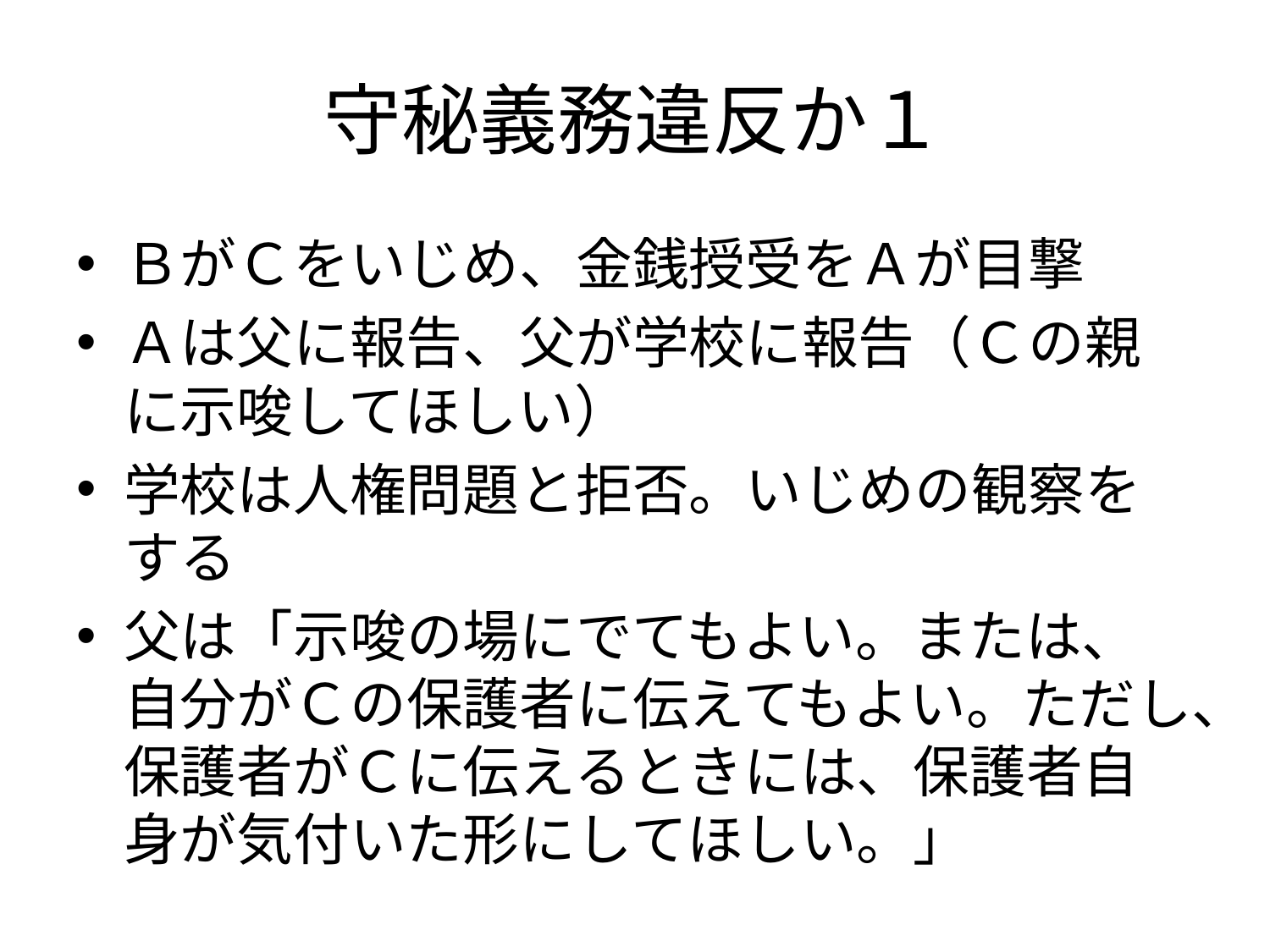

# 守秘義務違反か１
ＢがＣをいじめ、金銭授受をＡが目撃
Ａは父に報告、父が学校に報告（Ｃの親に示唆してほしい）
学校は人権問題と拒否。いじめの観察をする
父は「示唆の場にでてもよい。または、自分がＣの保護者に伝えてもよい。ただし、保護者がＣに伝えるときには、保護者自身が気付いた形にしてほしい。」